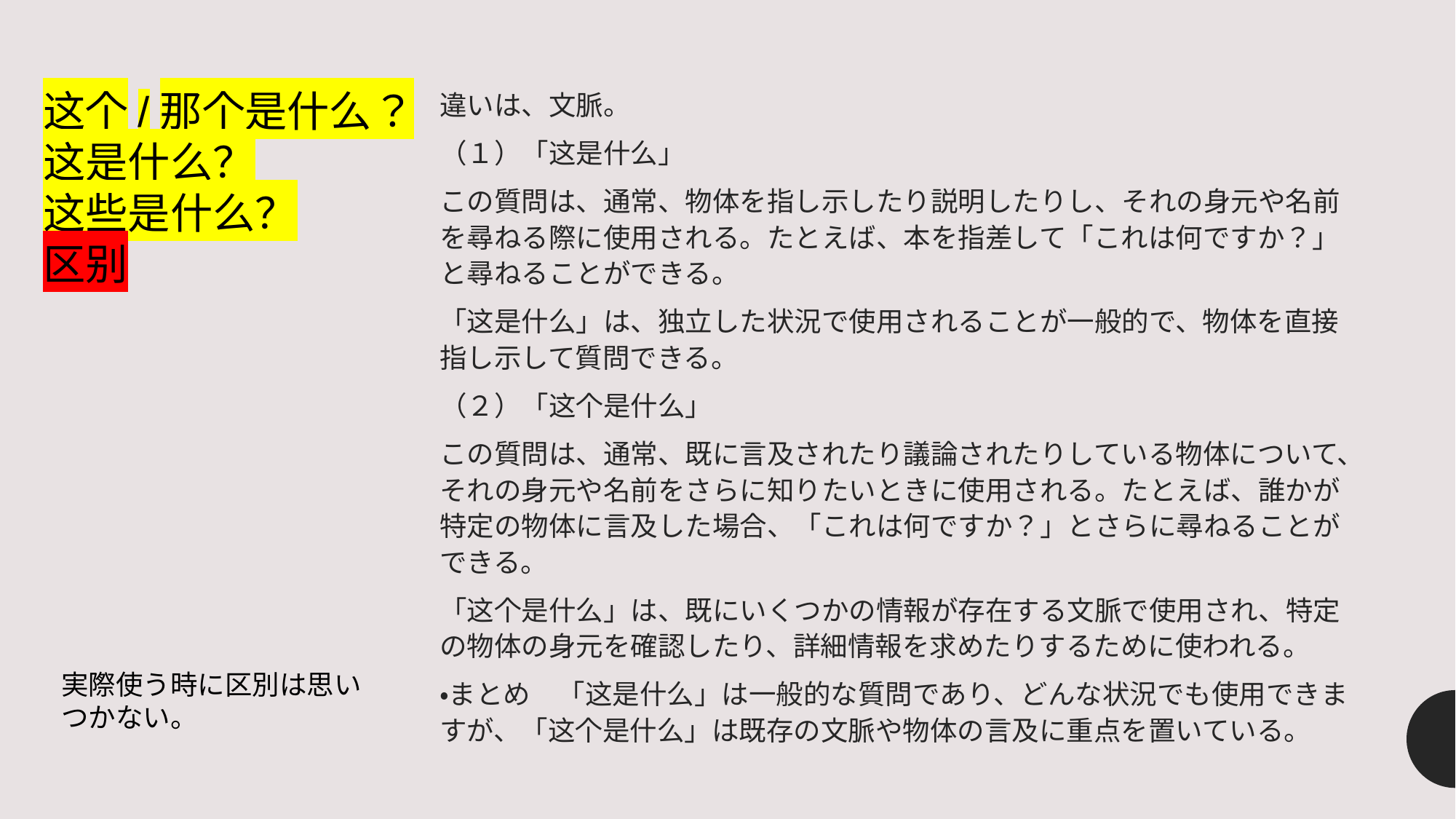

这个/那个是什么？
这是什么？
这些是什么？
区别
違いは、文脈。
（１）「这是什么」
この質問は、通常、物体を指し示したり説明したりし、それの身元や名前を尋ねる際に使用される。たとえば、本を指差して「これは何ですか？」と尋ねることができる。
「这是什么」は、独立した状況で使用されることが一般的で、物体を直接指し示して質問できる。
（２）「这个是什么」
この質問は、通常、既に言及されたり議論されたりしている物体について、それの身元や名前をさらに知りたいときに使用される。たとえば、誰かが特定の物体に言及した場合、「これは何ですか？」とさらに尋ねることができる。
「这个是什么」は、既にいくつかの情報が存在する文脈で使用され、特定の物体の身元を確認したり、詳細情報を求めたりするために使われる。
・まとめ　「这是什么」は一般的な質問であり、どんな状況でも使用できますが、「这个是什么」は既存の文脈や物体の言及に重点を置いている。
実際使う時に区別は思いつかない。